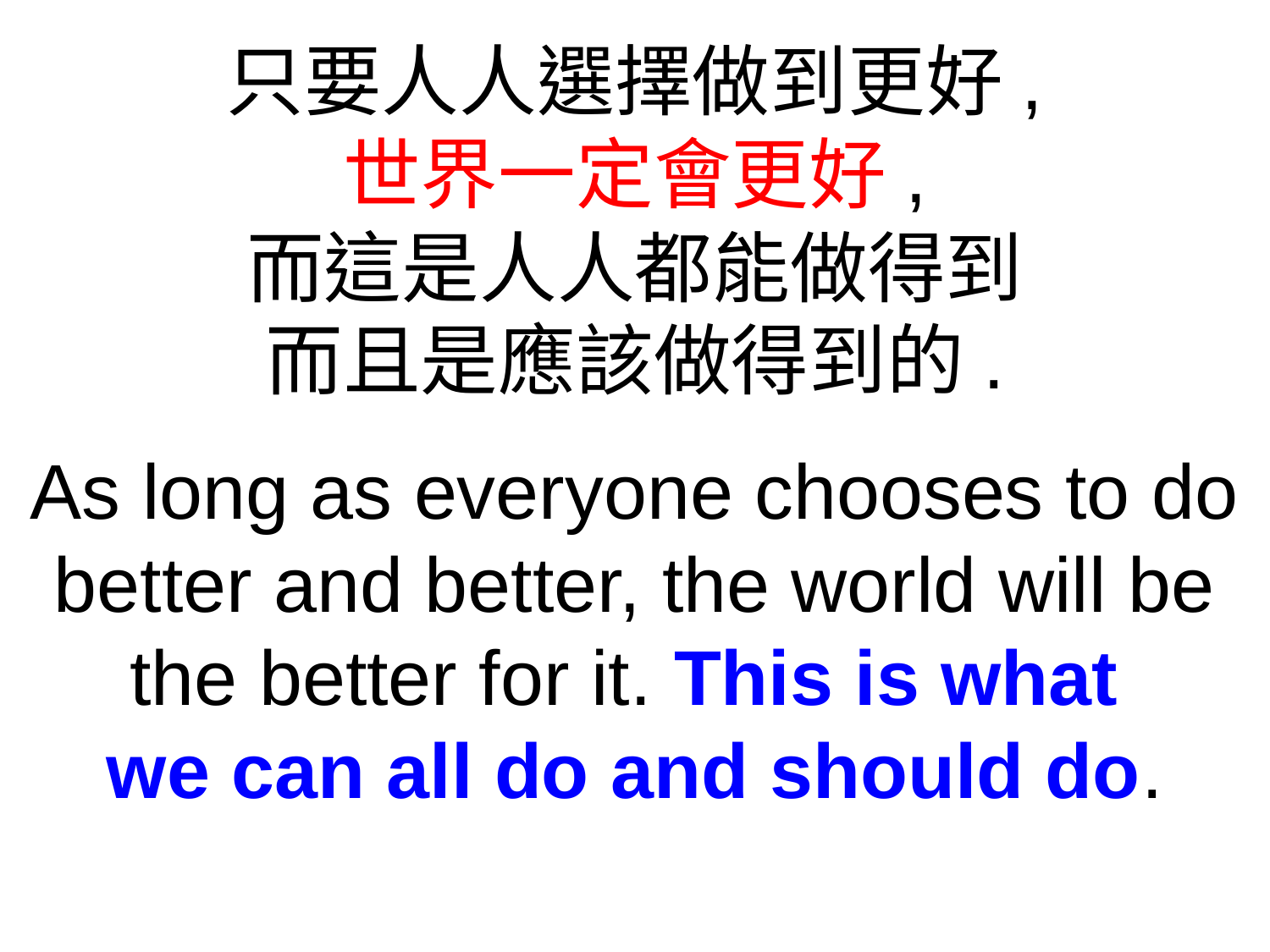

只要人人選擇做到更好,
世界一定會更好,
而這是人人都能做得到
而且是應該做得到的.
As long as everyone chooses to do better and better, the world will be the better for it. This is what
we can all do and should do.